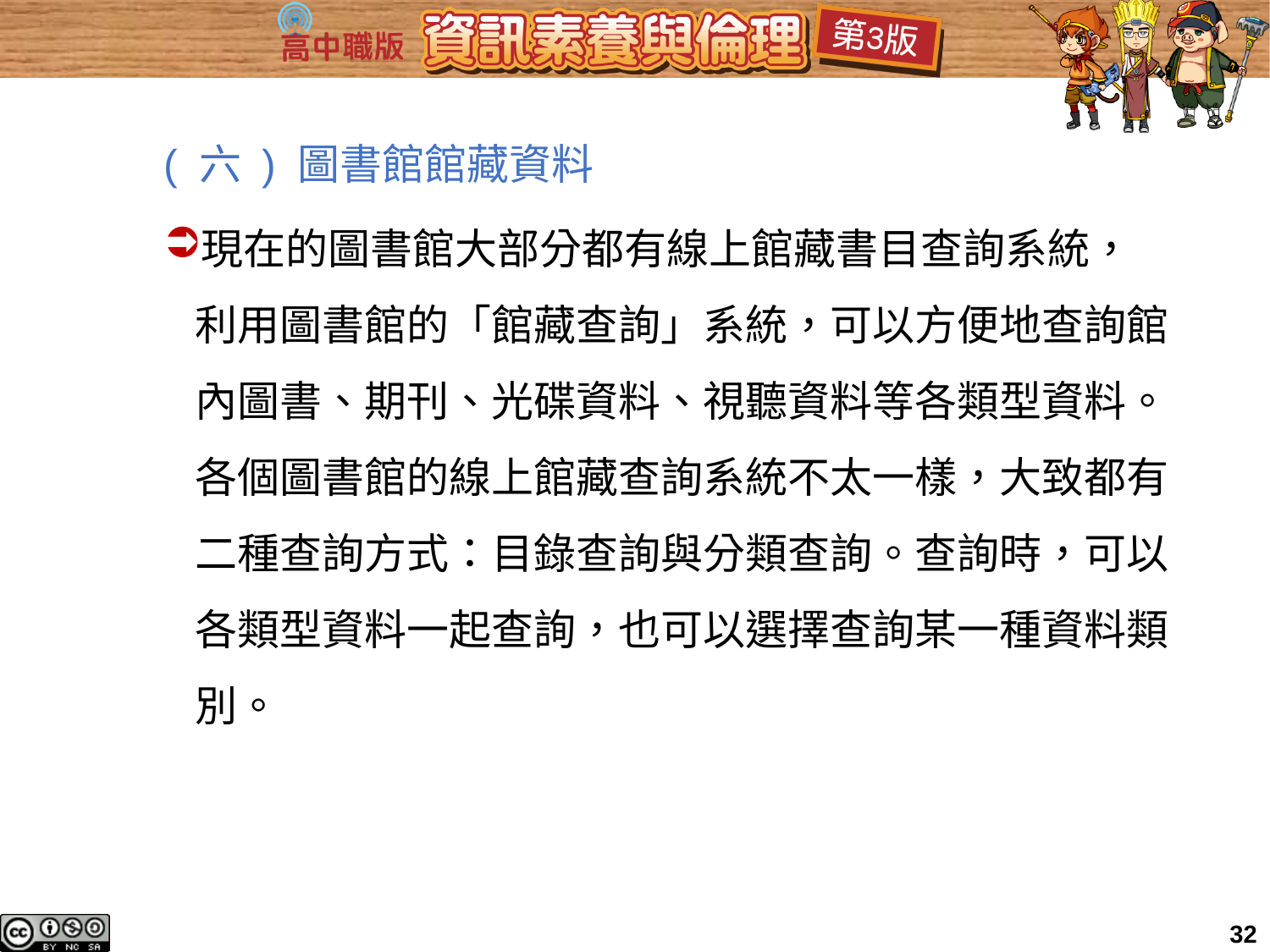

( 六 ) 圖書館館藏資料
現在的圖書館大部分都有線上館藏書目查詢系統，利用圖書館的「館藏查詢」系統，可以方便地查詢館內圖書、期刊、光碟資料、視聽資料等各類型資料。各個圖書館的線上館藏查詢系統不太一樣，大致都有二種查詢方式：目錄查詢與分類查詢。查詢時，可以各類型資料一起查詢，也可以選擇查詢某一種資料類別。

32